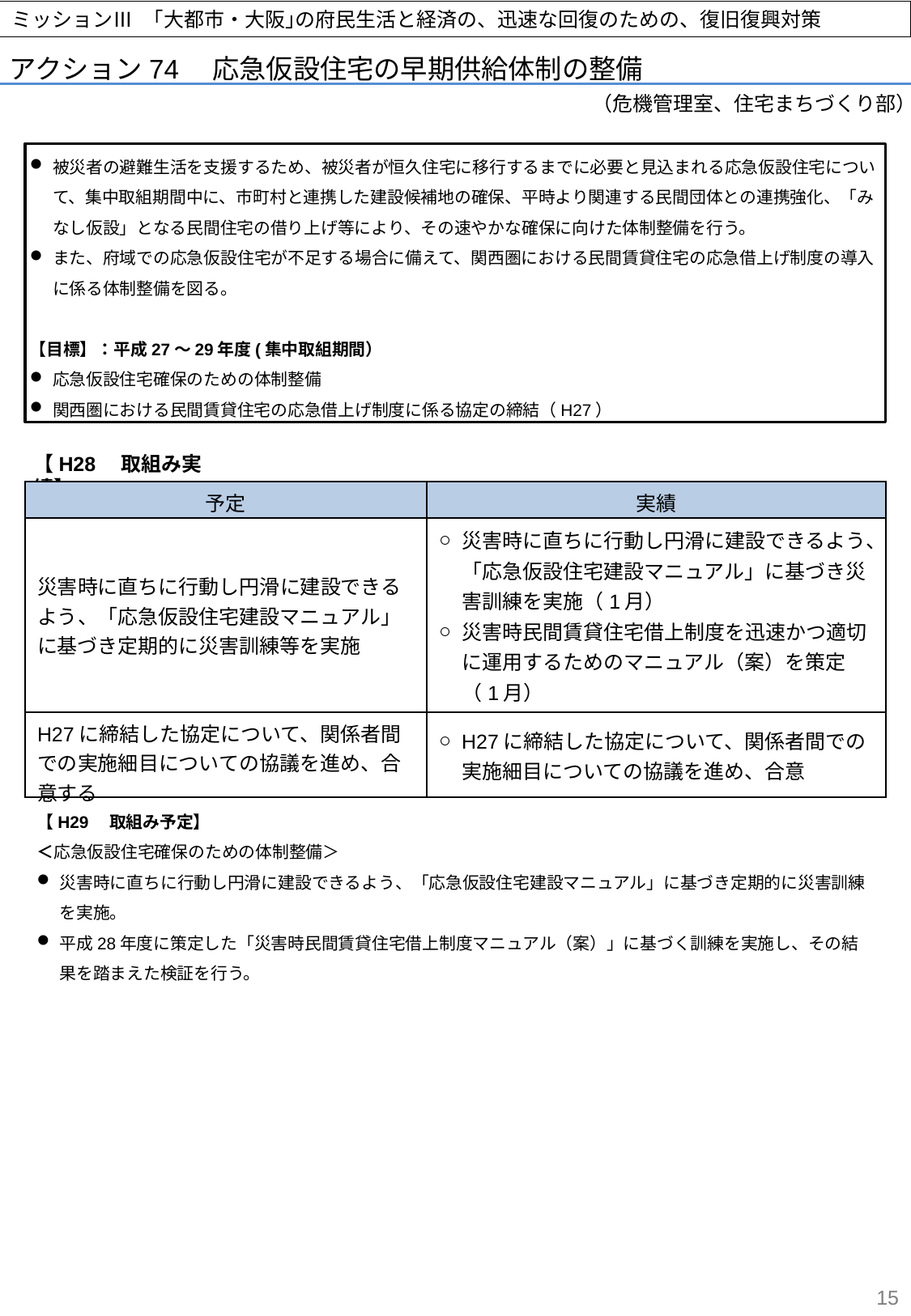

アクション74　応急仮設住宅の早期供給体制の整備
ミッションⅢ　｢大都市・大阪｣の府民生活と経済の、迅速な回復のための、復旧復興対策
（危機管理室、住宅まちづくり部）
被災者の避難生活を支援するため、被災者が恒久住宅に移行するまでに必要と見込まれる応急仮設住宅について、集中取組期間中に、市町村と連携した建設候補地の確保、平時より関連する民間団体との連携強化、「みなし仮設」となる民間住宅の借り上げ等により、その速やかな確保に向けた体制整備を行う。
また、府域での応急仮設住宅が不足する場合に備えて、関西圏における民間賃貸住宅の応急借上げ制度の導入に係る体制整備を図る。

【目標】：平成27～29年度(集中取組期間）
応急仮設住宅確保のための体制整備
関西圏における民間賃貸住宅の応急借上げ制度に係る協定の締結（H27）
【H28　取組み実績】
| 予定 | 実績 |
| --- | --- |
| 災害時に直ちに行動し円滑に建設できるよう、「応急仮設住宅建設マニュアル」に基づき定期的に災害訓練等を実施 | 災害時に直ちに行動し円滑に建設できるよう、「応急仮設住宅建設マニュアル」に基づき災害訓練を実施（1月） 災害時民間賃貸住宅借上制度を迅速かつ適切に運用するためのマニュアル（案）を策定（1月） |
| H27に締結した協定について、関係者間での実施細目についての協議を進め、合意する | H27に締結した協定について、関係者間での実施細目についての協議を進め、合意 |
【H29　取組み予定】
＜応急仮設住宅確保のための体制整備＞
災害時に直ちに行動し円滑に建設できるよう、「応急仮設住宅建設マニュアル」に基づき定期的に災害訓練を実施。
平成28年度に策定した「災害時民間賃貸住宅借上制度マニュアル（案）」に基づく訓練を実施し、その結果を踏まえた検証を行う。
15